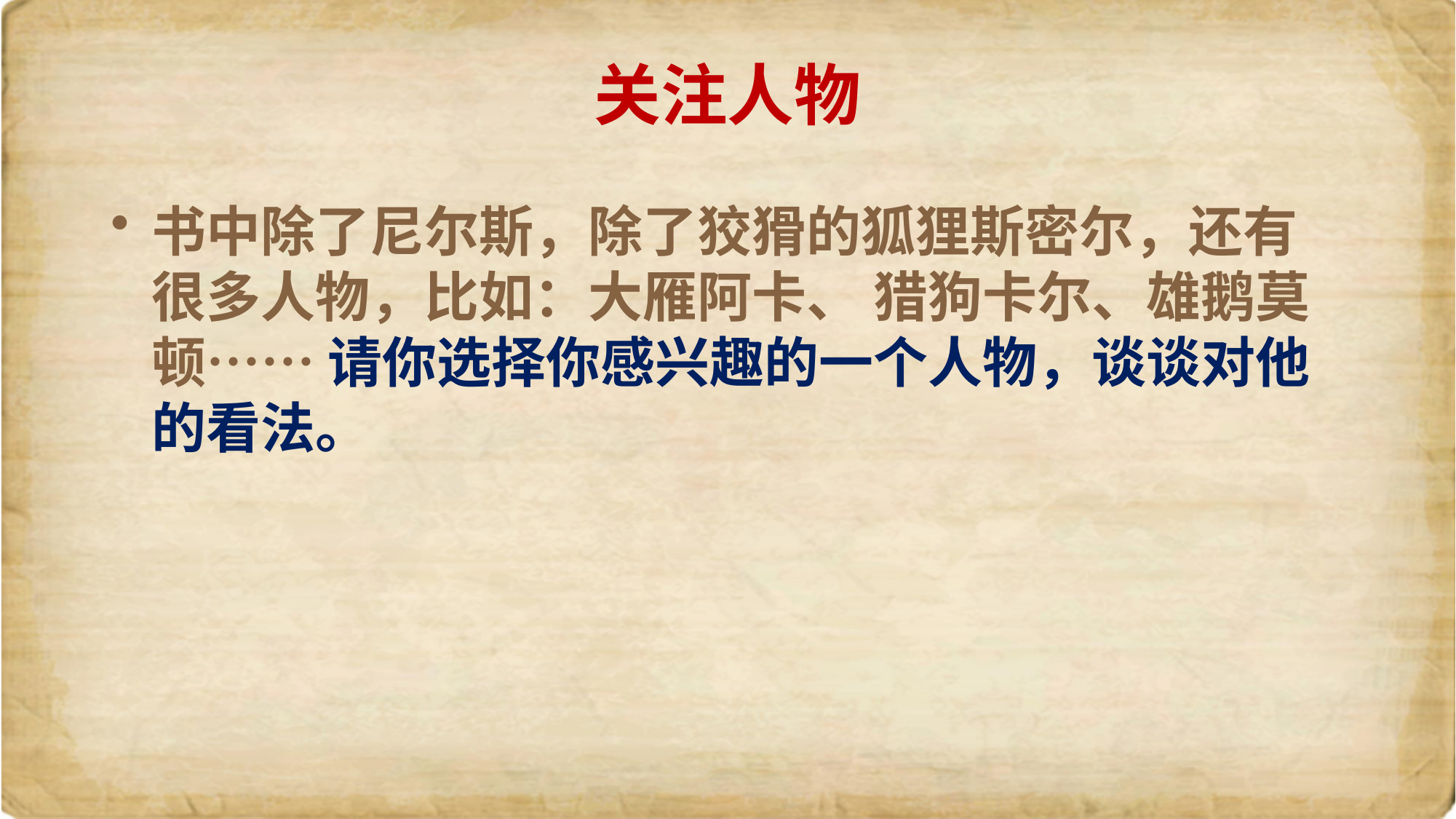

# 关注人物
书中除了尼尔斯，除了狡猾的狐狸斯密尔，还有很多人物，比如：大雁阿卡、 猎狗卡尔、雄鹅莫顿…… 请你选择你感兴趣的一个人物，谈谈对他的看法。